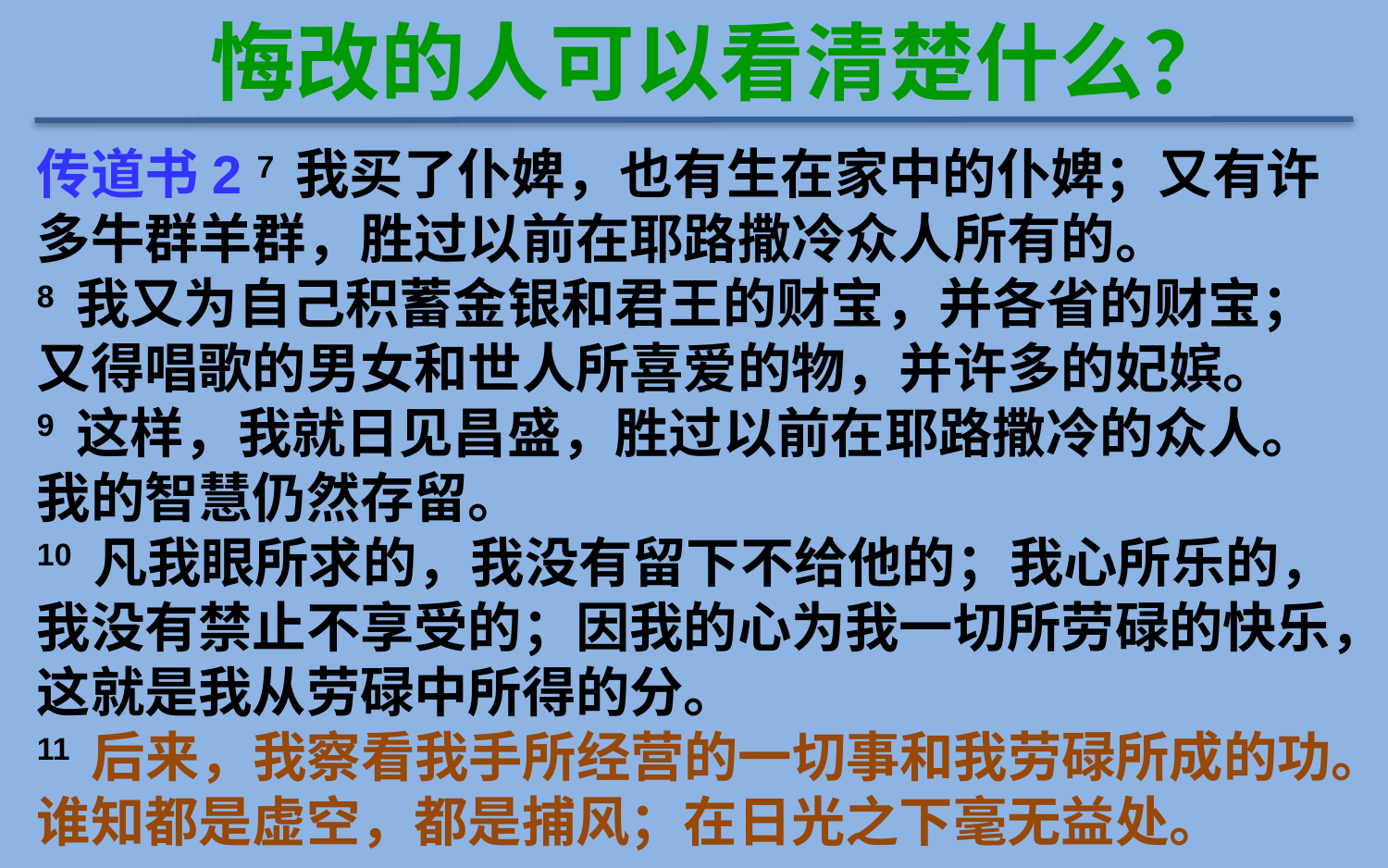

悔改的人可以看清楚什么？
传道书2 7 我买了仆婢，也有生在家中的仆婢；又有许多牛群羊群，胜过以前在耶路撒冷众人所有的。
8 我又为自己积蓄金银和君王的财宝，并各省的财宝；又得唱歌的男女和世人所喜爱的物，并许多的妃嫔。
9 这样，我就日见昌盛，胜过以前在耶路撒冷的众人。我的智慧仍然存留。
10 凡我眼所求的，我没有留下不给他的；我心所乐的，我没有禁止不享受的；因我的心为我一切所劳碌的快乐，这就是我从劳碌中所得的分。
11 后来，我察看我手所经营的一切事和我劳碌所成的功。谁知都是虚空，都是捕风；在日光之下毫无益处。